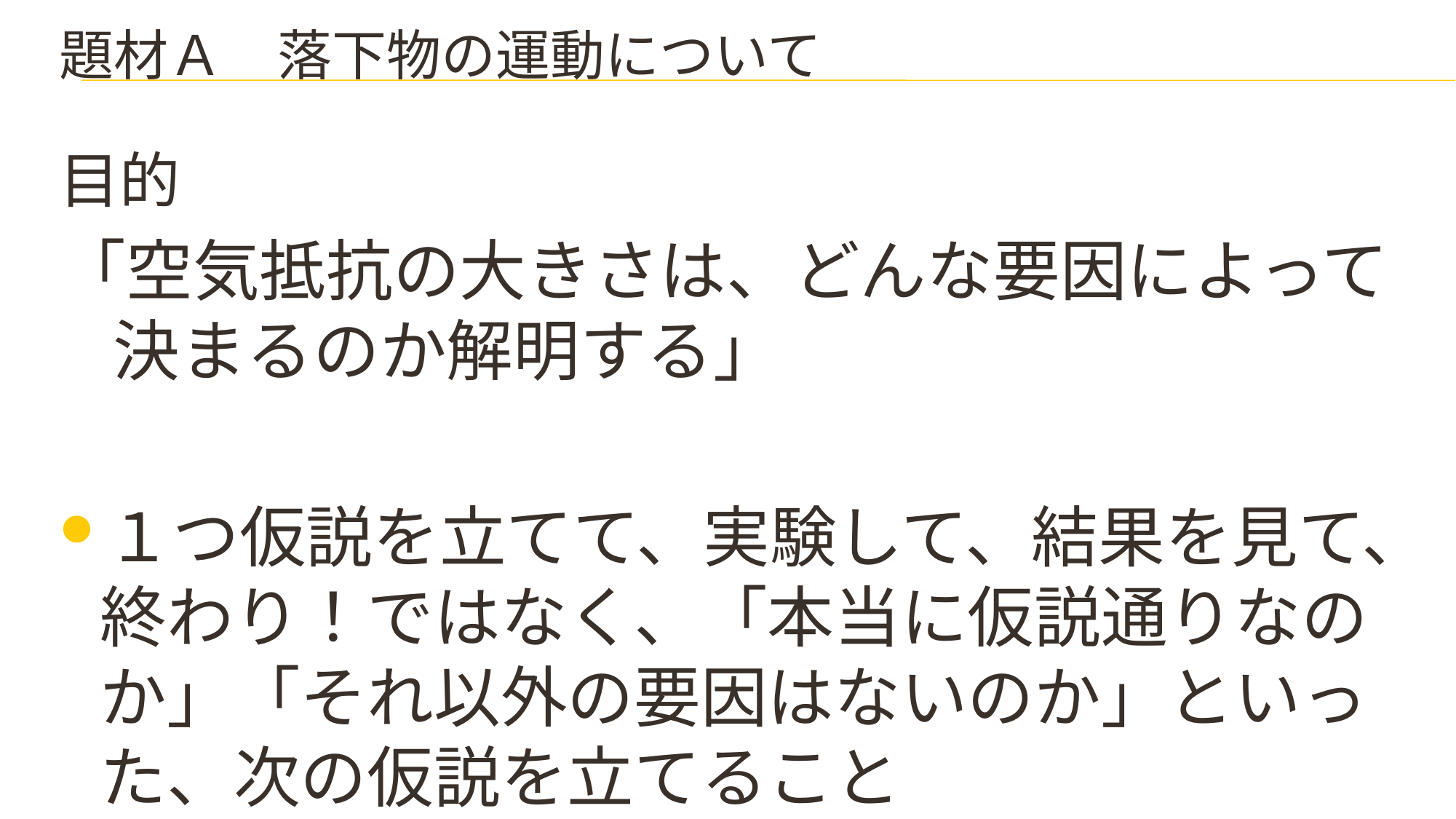

# 題材Ａ　落下物の運動について
目的
「空気抵抗の大きさは、どんな要因によって決まるのか解明する」

１つ仮説を立てて、実験して、結果を見て、終わり！ではなく、「本当に仮説通りなのか」「それ以外の要因はないのか」といった、次の仮説を立てること